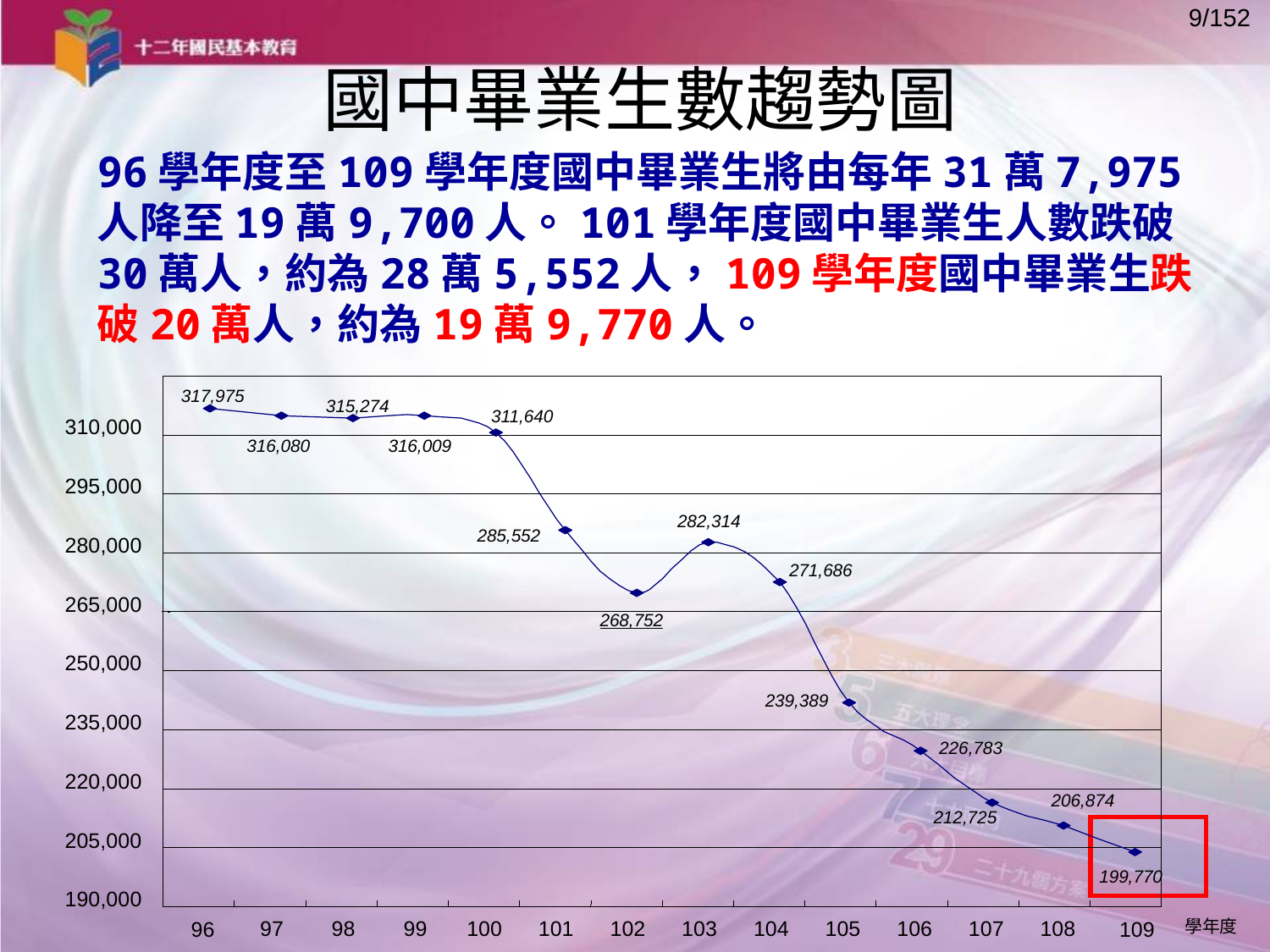

國中畢業生數趨勢圖
96學年度至109學年度國中畢業生將由每年31萬7,975人降至19萬9,700人。101學年度國中畢業生人數跌破30萬人，約為28萬5,552人，109學年度國中畢業生跌破20萬人，約為19萬9,770人。

317,975
315,274

311,640
310,000
316,009
316,080

295,000

282,314
285,552
280,000

271,686
265,000
268,752

250,000

239,389
235,000

226,783
220,000

206,874
212,725
205,000

199,770
190,000

97
98
99
100
101
102
103
104
105
106
107
108
96
109
學年度